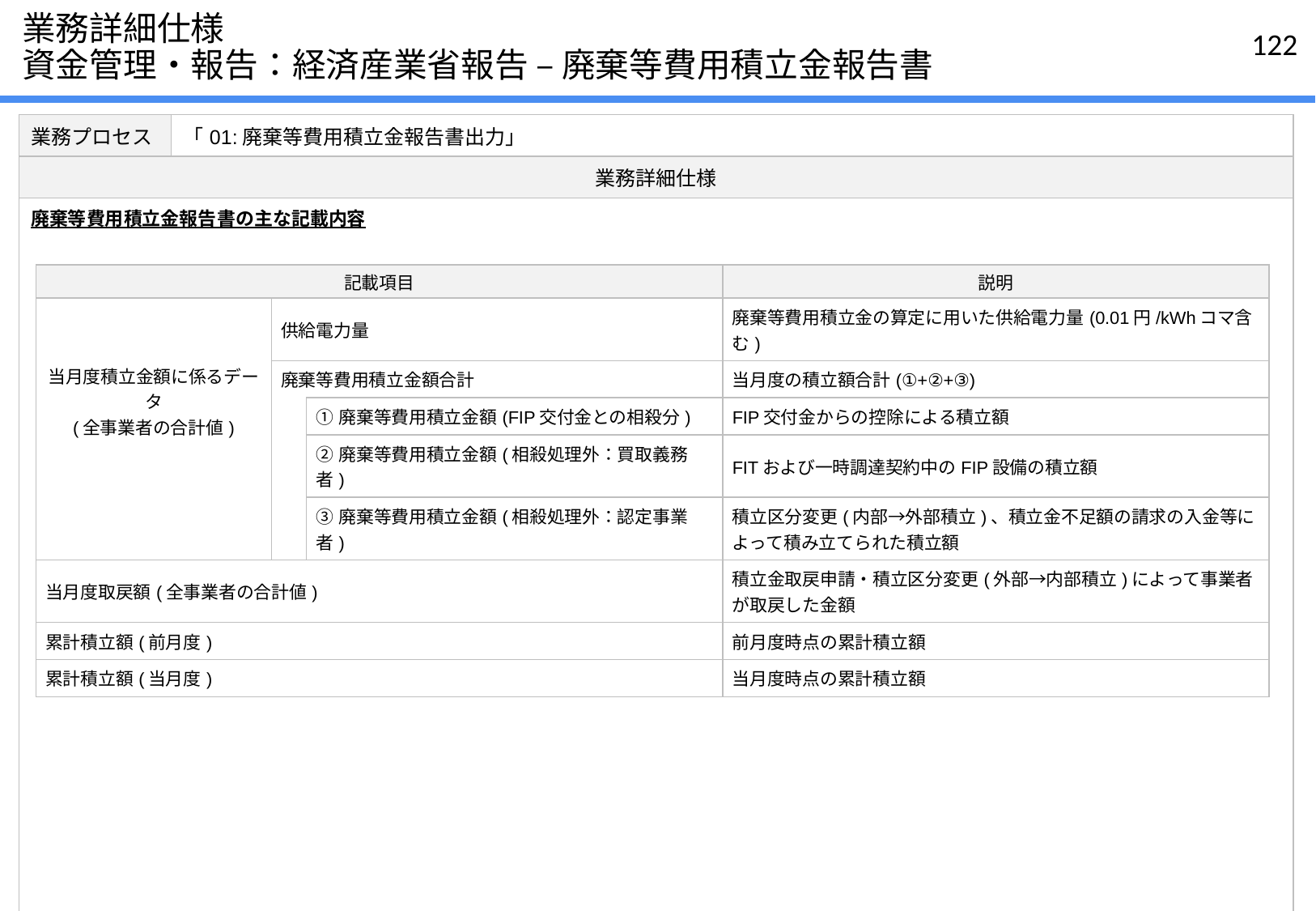

# 業務詳細仕様 資金管理・報告：経済産業省報告 – 廃棄等費用積立金報告書
| 業務プロセス | 「01:廃棄等費用積立金報告書出力」 |
| --- | --- |
| 業務詳細仕様 |  |
| 廃棄等費用積立金報告書の主な記載内容 |  |
| 記載項目 |  |  | 説明 |
| --- | --- | --- | --- |
| 当月度積立金額に係るデータ (全事業者の合計値) | 供給電力量 |  | 廃棄等費用積立金の算定に用いた供給電力量(0.01円/kWhコマ含む) |
|  | 廃棄等費用積立金額合計 |  | 当月度の積立額合計(①+②+③) |
|  |  | ①廃棄等費用積立金額(FIP交付金との相殺分) | FIP交付金からの控除による積立額 |
|  |  | ②廃棄等費用積立金額(相殺処理外：買取義務者) | FITおよび一時調達契約中のFIP設備の積立額 |
|  |  | ③廃棄等費用積立金額(相殺処理外：認定事業者) | 積立区分変更(内部→外部積立)、積立金不足額の請求の入金等によって積み立てられた積立額 |
| 当月度取戻額(全事業者の合計値) |  |  | 積立金取戻申請・積立区分変更(外部→内部積立)によって事業者が取戻した金額 |
| 累計積立額(前月度) |  |  | 前月度時点の累計積立額 |
| 累計積立額(当月度) |  |  | 当月度時点の累計積立額 |